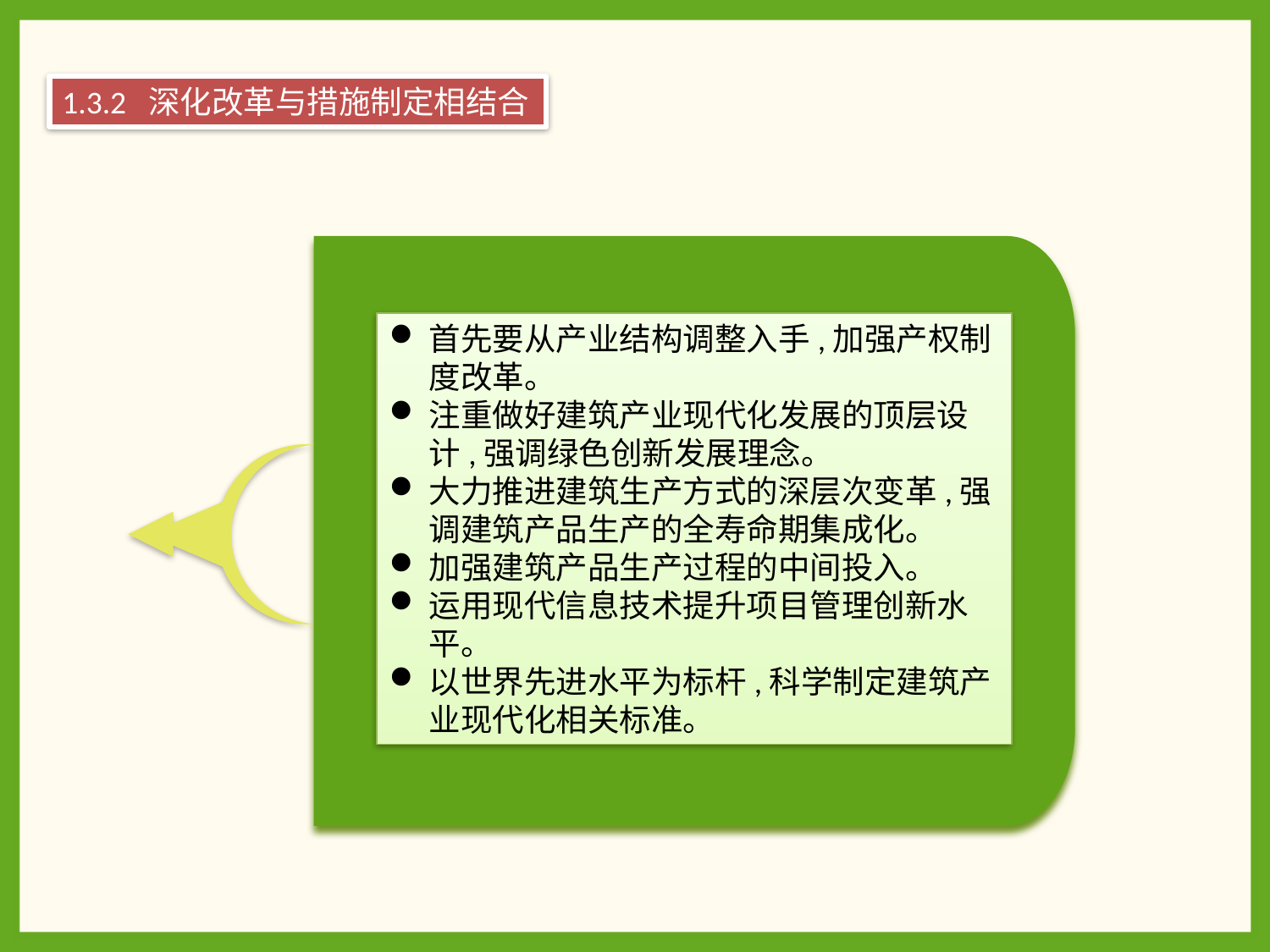

1.3.2  深化改革与措施制定相结合

点击添加文本
首先要从产业结构调整入手,加强产权制度改革。
注重做好建筑产业现代化发展的顶层设计,强调绿色创新发展理念。
大力推进建筑生产方式的深层次变革,强调建筑产品生产的全寿命期集成化。
加强建筑产品生产过程的中间投入。
运用现代信息技术提升项目管理创新水平。
以世界先进水平为标杆,科学制定建筑产业现代化相关标准。
点击添加文本

点击添加文本
点击添加文本